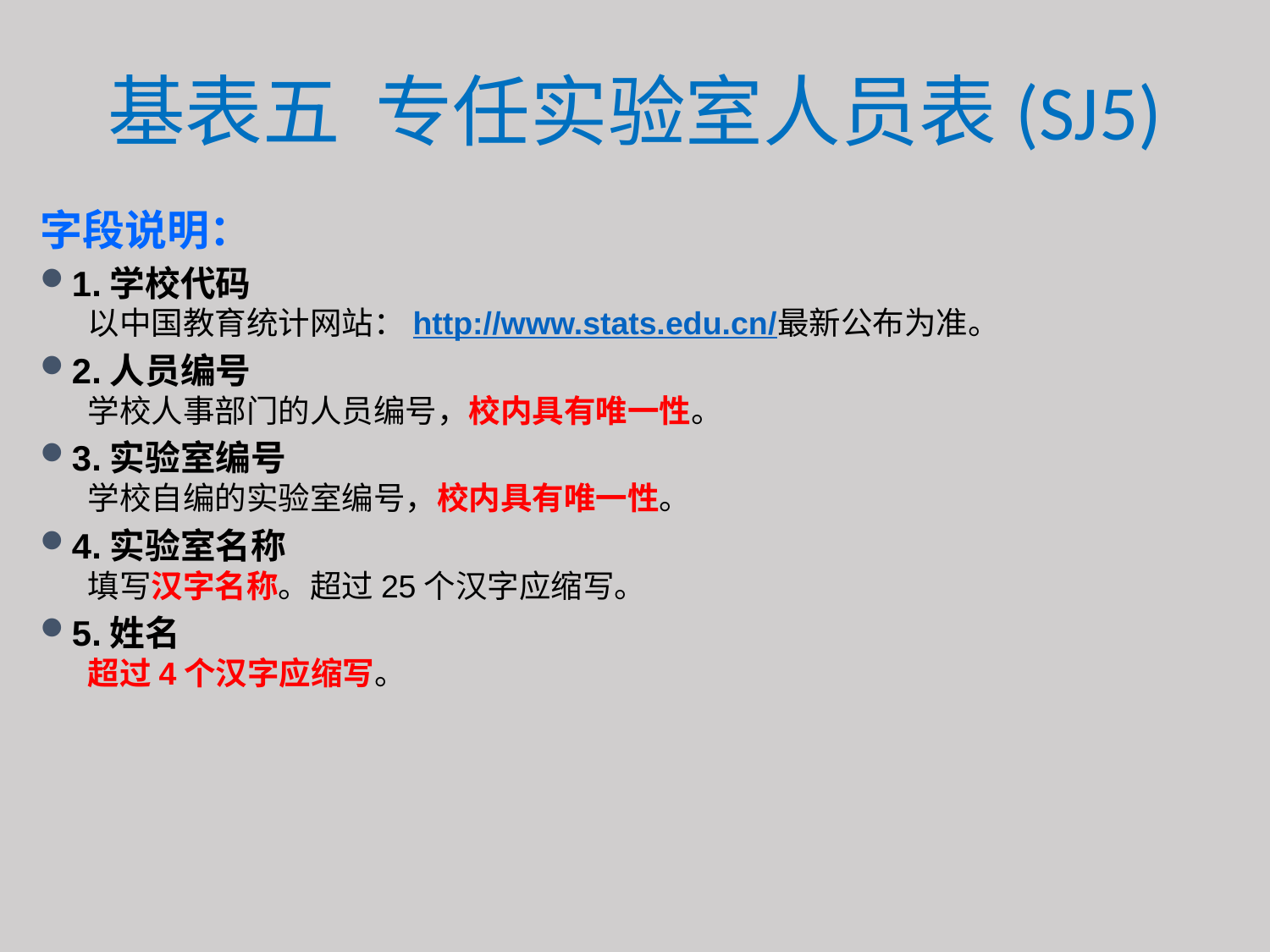

# 基表五  专任实验室人员表(SJ5)
字段说明：
1.学校代码
以中国教育统计网站：http://www.stats.edu.cn/最新公布为准。
2.人员编号
学校人事部门的人员编号，校内具有唯一性。
3.实验室编号
学校自编的实验室编号，校内具有唯一性。
4.实验室名称
填写汉字名称。超过25个汉字应缩写。
5.姓名
超过4个汉字应缩写。